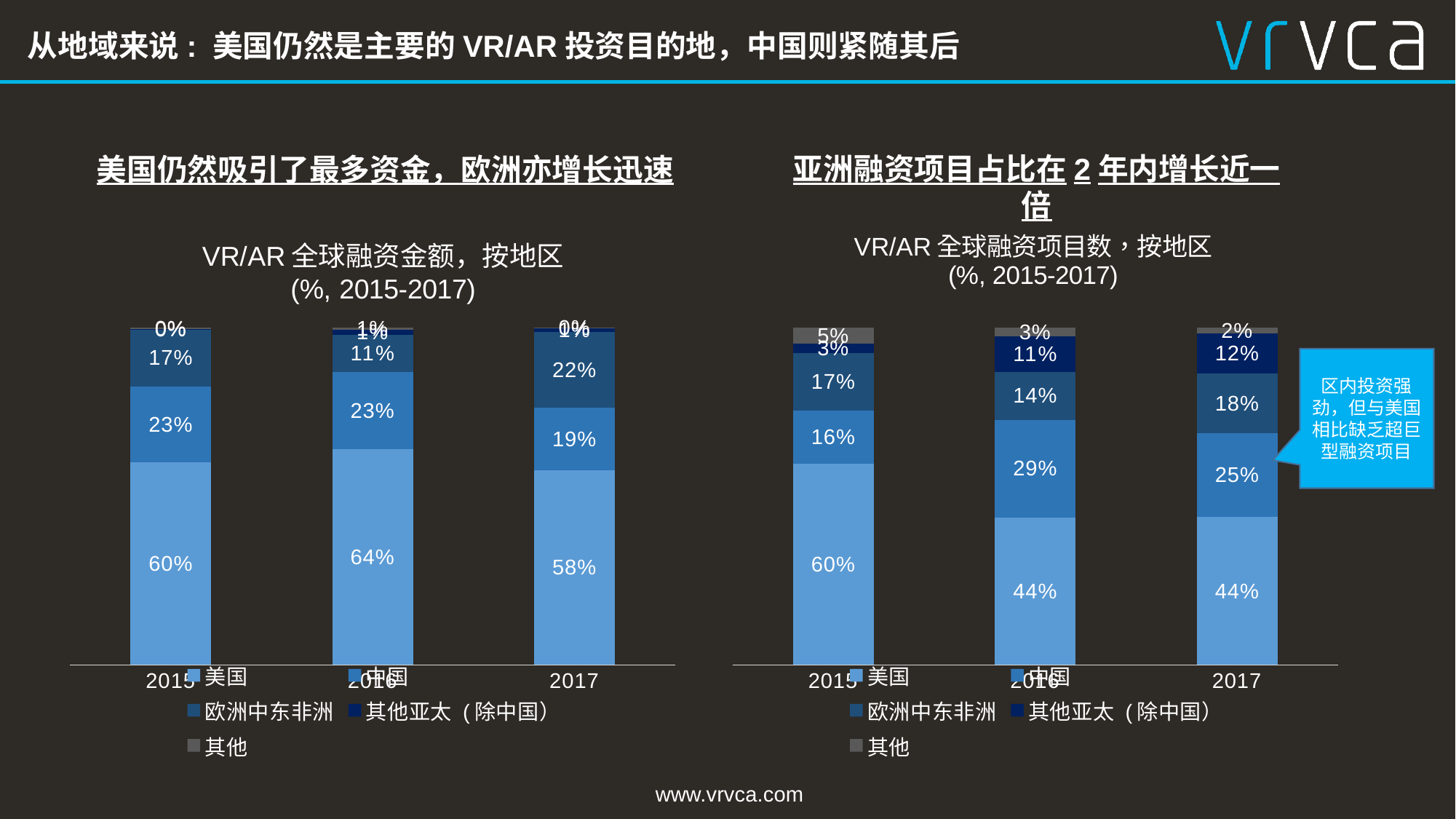

从地域来说: 美国仍然是主要的VR/AR投资目的地，中国则紧随其后
美国仍然吸引了最多资金，欧洲亦增长迅速
亚洲融资项目占比在2年内增长近一倍

### Chart: VR/AR全球融资金额，按地区 (%, 2015-2017)

| Category | 美国 | 中国 | 欧洲中东非洲 | 其他亚太 (除中国） | 其他 |
|---|---|---|---|---|---|
| 2015 | 0.599882480881218 | 0.225698098645899 | 0.168903037956921 | 0.00175401669823897 | 0.00376236581772258 |
| 2016 | 0.639109483423284 | 0.228851195065536 | 0.111092906707787 | 0.0137991518889746 | 0.00714726291441789 |
| 2017 | 0.576678956537231 | 0.186310310792242 | 0.223607288661196 | 0.0111477088321371 | 0.00225573517719392 |

### Chart: VR/AR全球融资项目数，按地区 (%, 2015-2017)

| Category | 美国 | 中国 | 欧洲中东非洲 | 其他亚太 (除中国） | 其他 |
|---|---|---|---|---|---|
| 2015 | 0.597457627118644 | 0.156779661016949 | 0.169491525423729 | 0.0296610169491525 | 0.0466101694915254 |
| 2016 | 0.437647058823529 | 0.289411764705882 | 0.141176470588235 | 0.105882352941176 | 0.0258823529411765 |
| 2017 | 0.438413361169102 | 0.248434237995825 | 0.177453027139875 | 0.118997912317328 | 0.0167014613778706 |
区内投资强劲，但与美国相比缺乏超巨型融资项目
www.vrvca.com